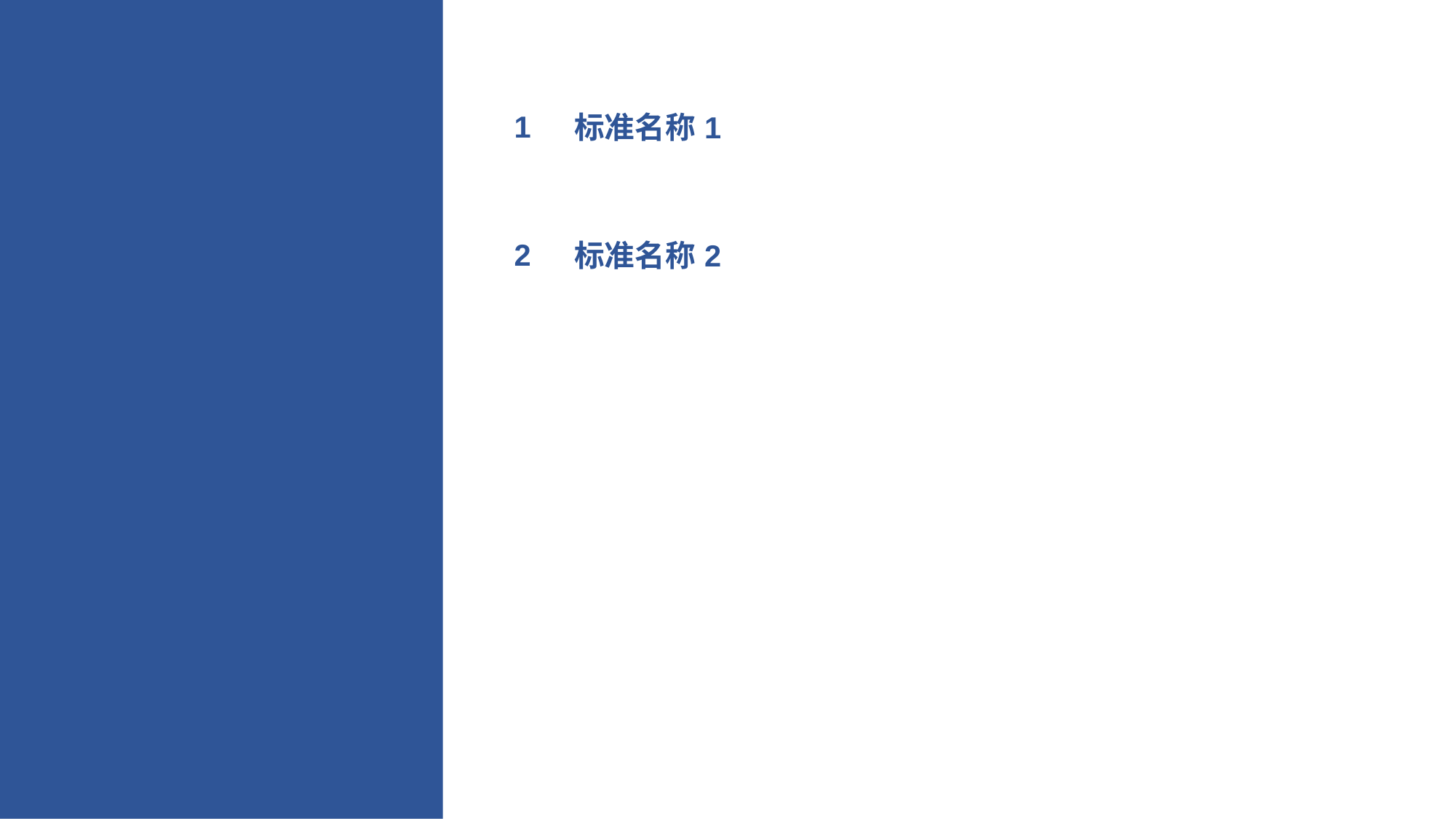

| 1 | 标准名称1 |
| --- | --- |
| 2 | 标准名称2 |
|  |  |
|  |  |
|  |  |
|  |  |
|  |  |
|  |  |
|  |  |
|  |  |
|  |  |
|  |  |
|  |  |
|  |  |
|  |  |